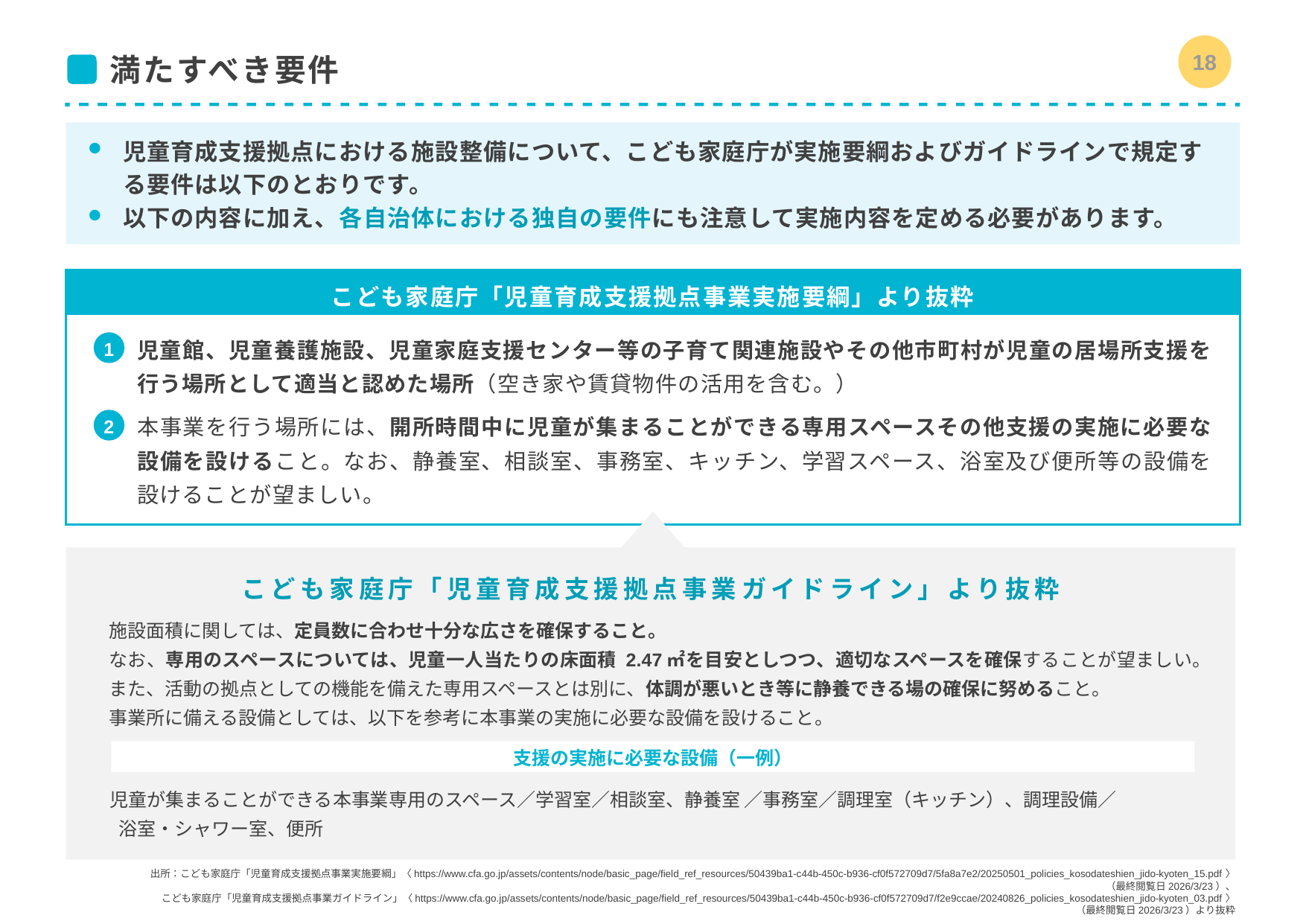

18
# 満たすべき要件
児童育成支援拠点における施設整備について、こども家庭庁が実施要綱およびガイドラインで規定する要件は以下のとおりです。
以下の内容に加え、各自治体における独自の要件にも注意して実施内容を定める必要があります。
こども家庭庁「児童育成支援拠点事業実施要綱」より抜粋

児童館、児童養護施設、児童家庭支援センター等の子育て関連施設やその他市町村が児童の居場所支援を行う場所として適当と認めた場所（空き家や賃貸物件の活用を含む。）
本事業を行う場所には、開所時間中に児童が集まることができる専用スペースその他支援の実施に必要な設備を設けること。なお、静養室、相談室、事務室、キッチン、学習スペース、浴室及び便所等の設備を設けることが望ましい。
1
2

こども家庭庁「児童育成支援拠点事業ガイドライン」より抜粋
施設面積に関しては、定員数に合わせ十分な広さを確保すること。
なお、専用のスペースについては、児童一人当たりの床面積 2.47㎡を目安としつつ、適切なスペースを確保することが望ましい。
また、活動の拠点としての機能を備えた専用スペースとは別に、体調が悪いとき等に静養できる場の確保に努めること。
事業所に備える設備としては、以下を参考に本事業の実施に必要な設備を設けること。

支援の実施に必要な設備（一例）
児童が集まることができる本事業専用のスペース／学習室／相談室、静養室 ／事務室／調理室（キッチン）、調理設備／
 浴室・シャワー室、便所
出所：こども家庭庁「児童育成支援拠点事業実施要綱」〈https://www.cfa.go.jp/assets/contents/node/basic_page/field_ref_resources/50439ba1-c44b-450c-b936-cf0f572709d7/5fa8a7e2/20250501_policies_kosodateshien_jido-kyoten_15.pdf〉
（最終閲覧日2026/3/23）、
こども家庭庁「児童育成支援拠点事業ガイドライン」〈https://www.cfa.go.jp/assets/contents/node/basic_page/field_ref_resources/50439ba1-c44b-450c-b936-cf0f572709d7/f2e9ccae/20240826_policies_kosodateshien_jido-kyoten_03.pdf〉
（最終閲覧日2026/3/23）より抜粋